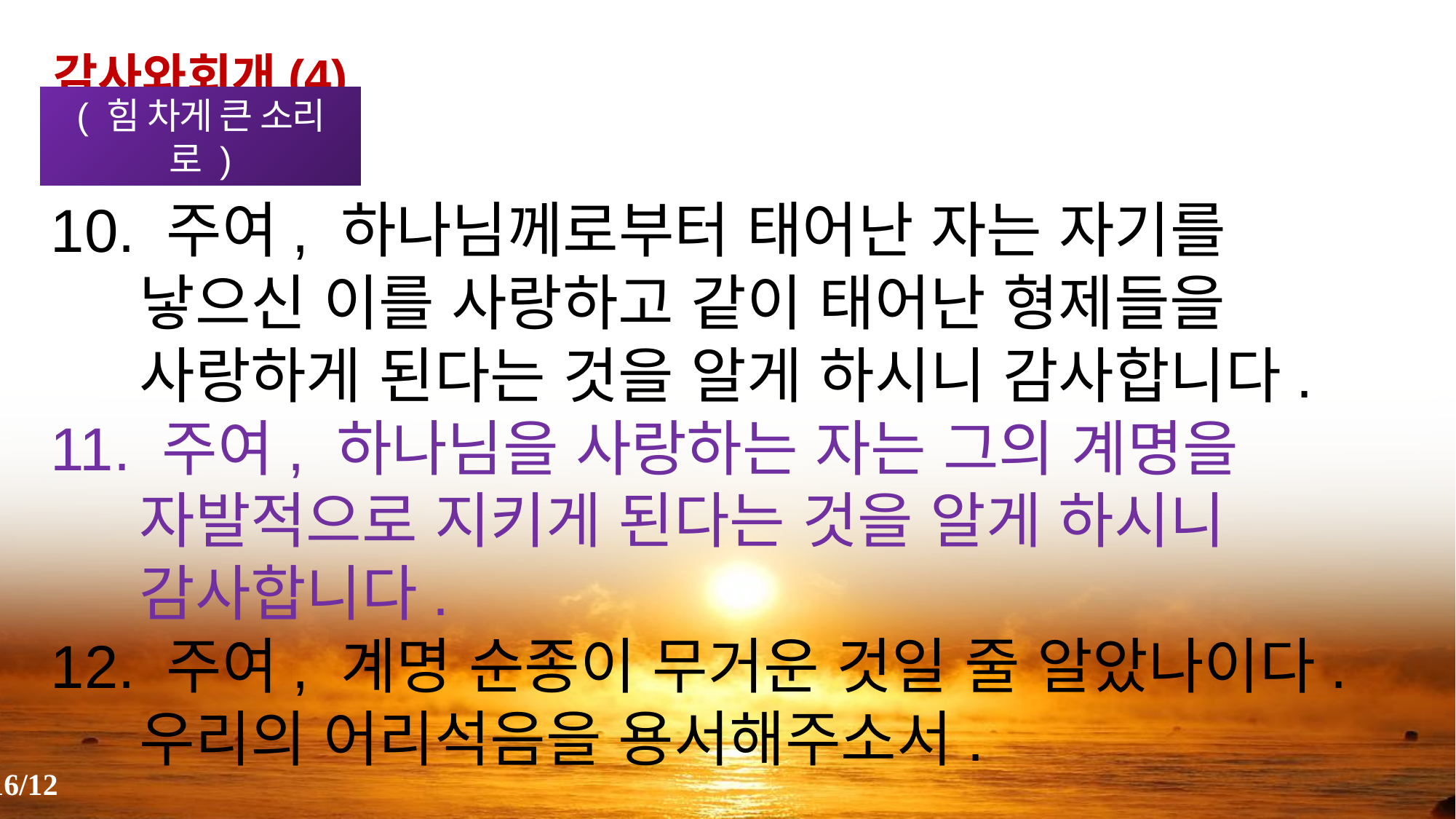

감사와회개(4)

( 힘 차게 큰 소리로 )
10. 주여, 하나님께로부터 태어난 자는 자기를 낳으신 이를 사랑하고 같이 태어난 형제들을 사랑하게 된다는 것을 알게 하시니 감사합니다.
11. 주여, 하나님을 사랑하는 자는 그의 계명을 자발적으로 지키게 된다는 것을 알게 하시니 감사합니다.
12. 주여, 계명 순종이 무거운 것일 줄 알았나이다. 우리의 어리석음을 용서해주소서.